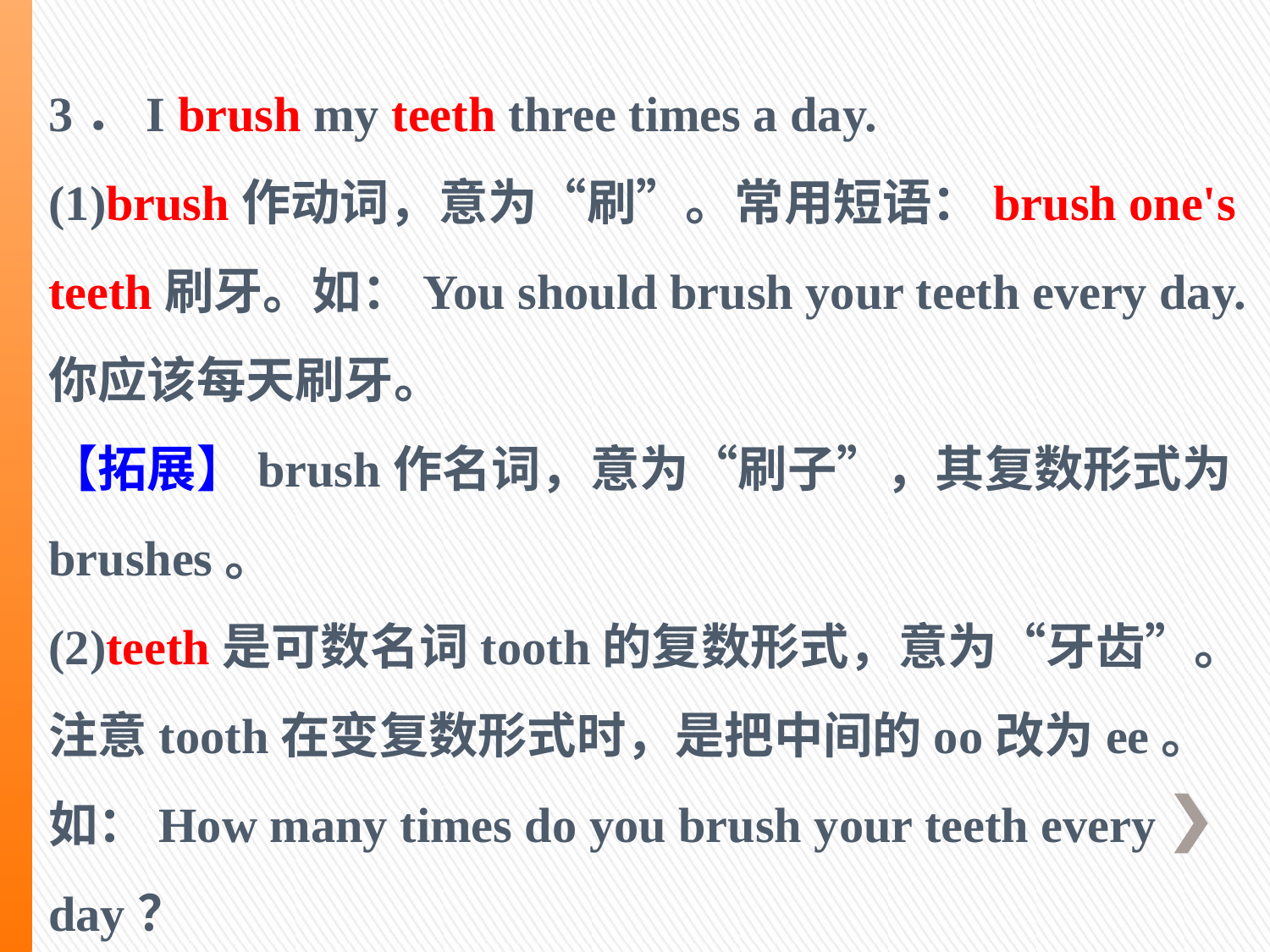

3．I brush my teeth three times a day.
(1)brush作动词，意为“刷”。常用短语：brush one's teeth刷牙。如：You should brush your teeth every day.你应该每天刷牙。
【拓展】brush作名词，意为“刷子”，其复数形式为brushes。
(2)teeth是可数名词tooth的复数形式，意为“牙齿”。注意tooth在变复数形式时，是把中间的oo改为ee。如：How many times do you brush your teeth every day？
你每天刷几次牙。